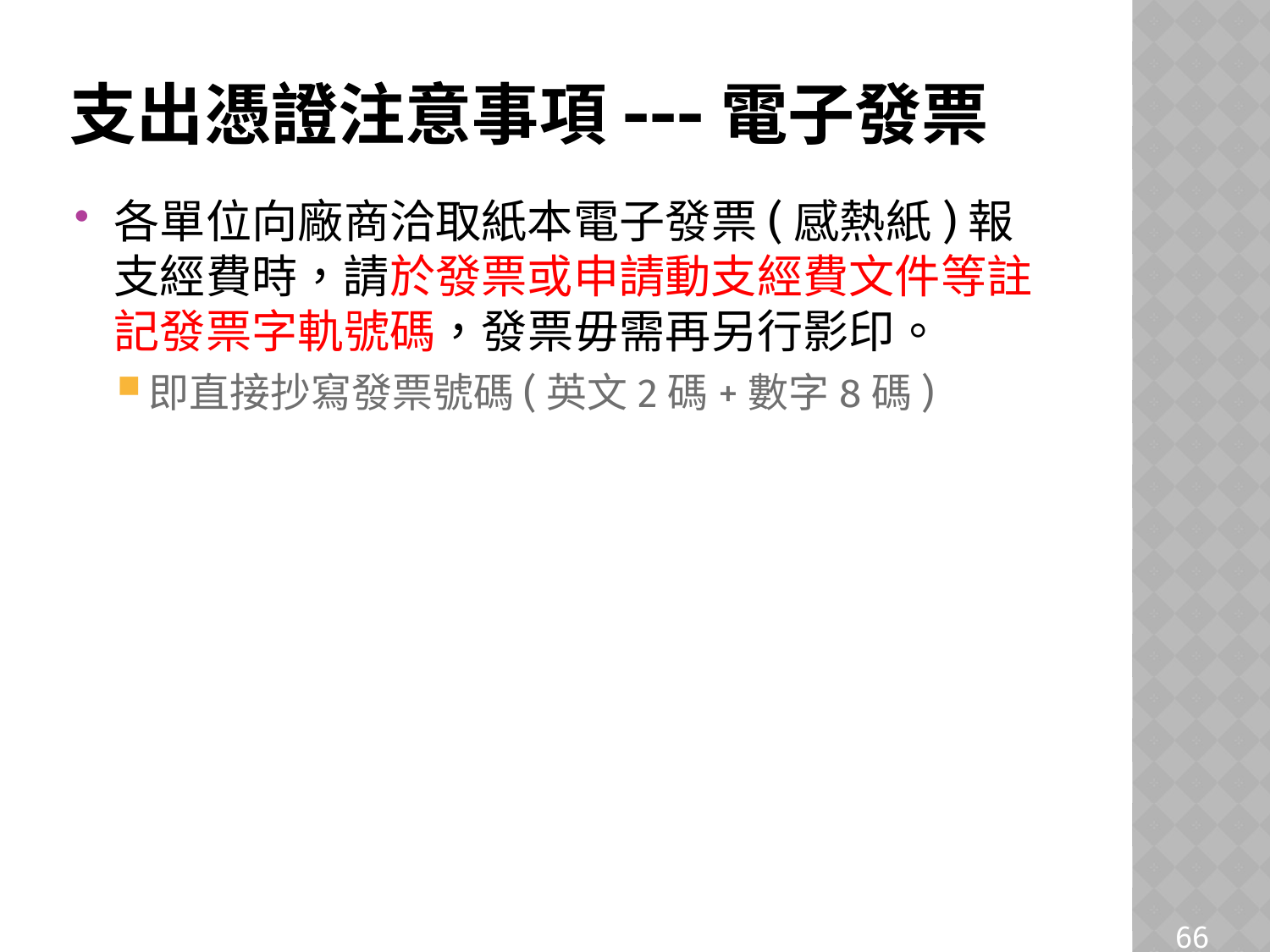

# 支出憑證注意事項---電子發票
各單位向廠商洽取紙本電子發票(感熱紙)報支經費時，請於發票或申請動支經費文件等註記發票字軌號碼，發票毋需再另行影印。
即直接抄寫發票號碼(英文2碼+數字8碼)

66